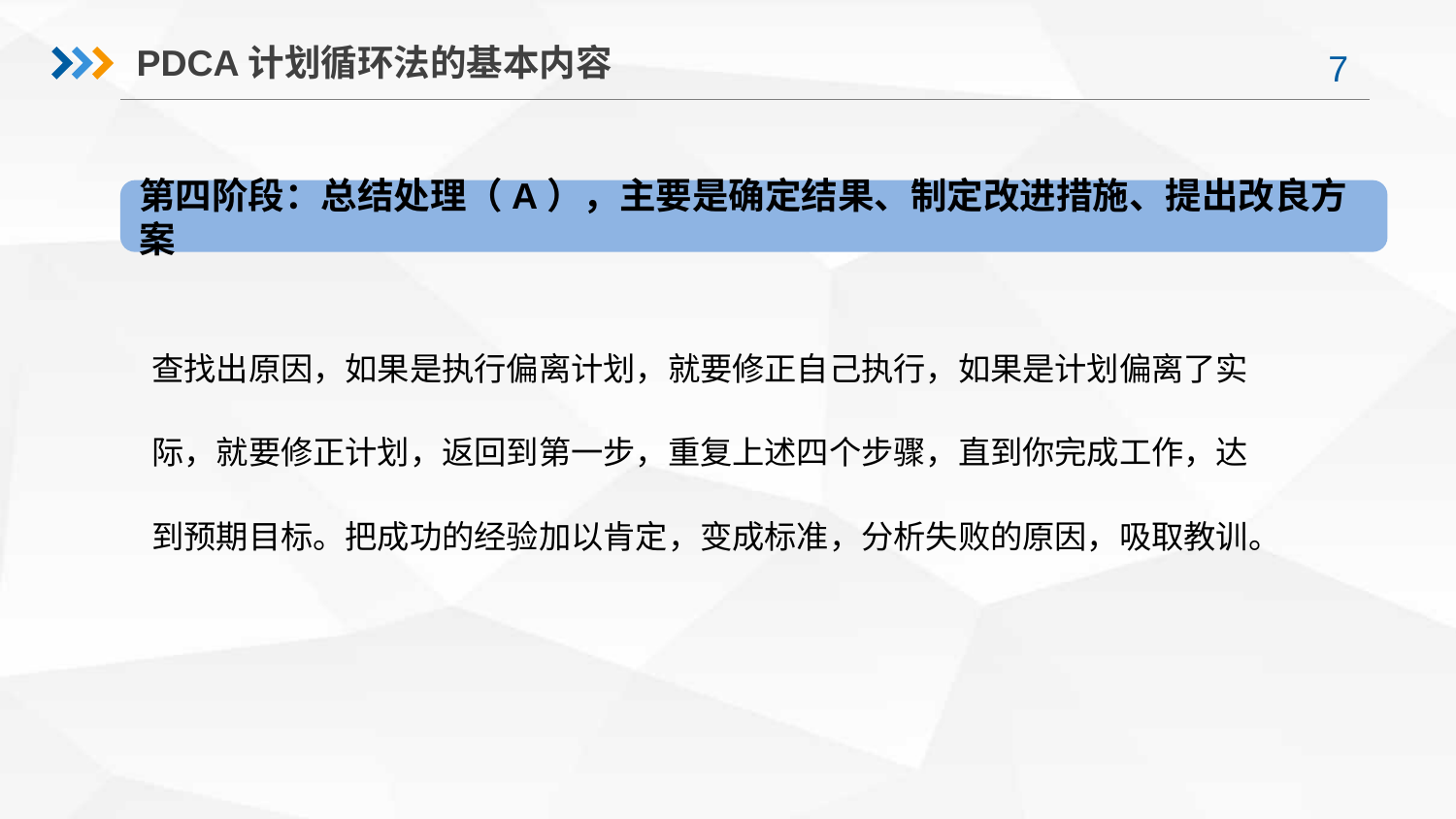

PDCA计划循环法的基本内容

        查找出原因，如果是执行偏离计划，就要修正自己执行，如果是计划偏离了实
        际，就要修正计划，返回到第一步，重复上述四个步骤，直到你完成工作，达
        到预期目标。把成功的经验加以肯定，变成标准，分析失败的原因，吸取教训。
第四阶段：总结处理（A），主要是确定结果、制定改进措施、提出改良方案